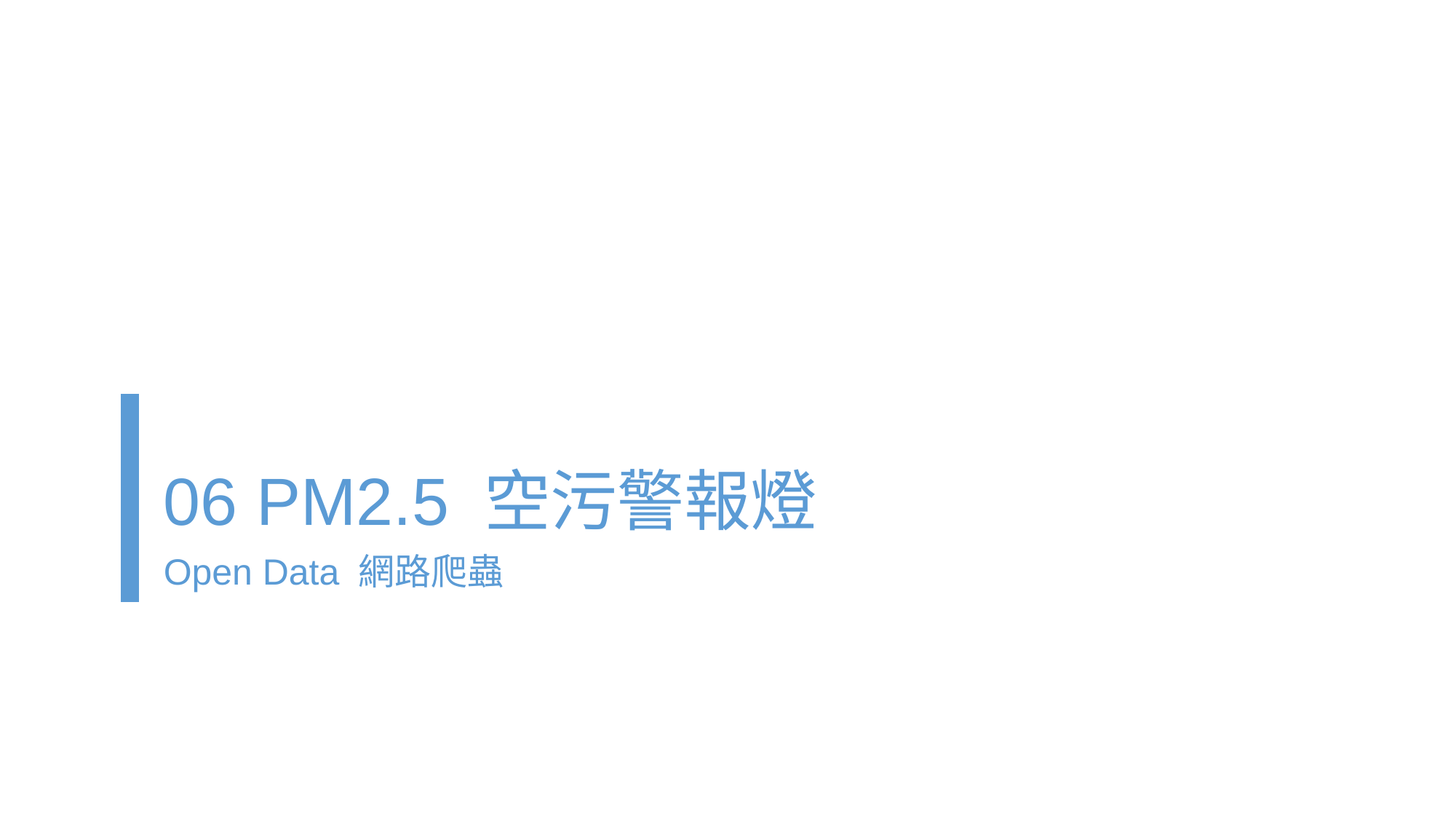

# 06 PM2.5 空污警報燈
Open Data 網路爬蟲